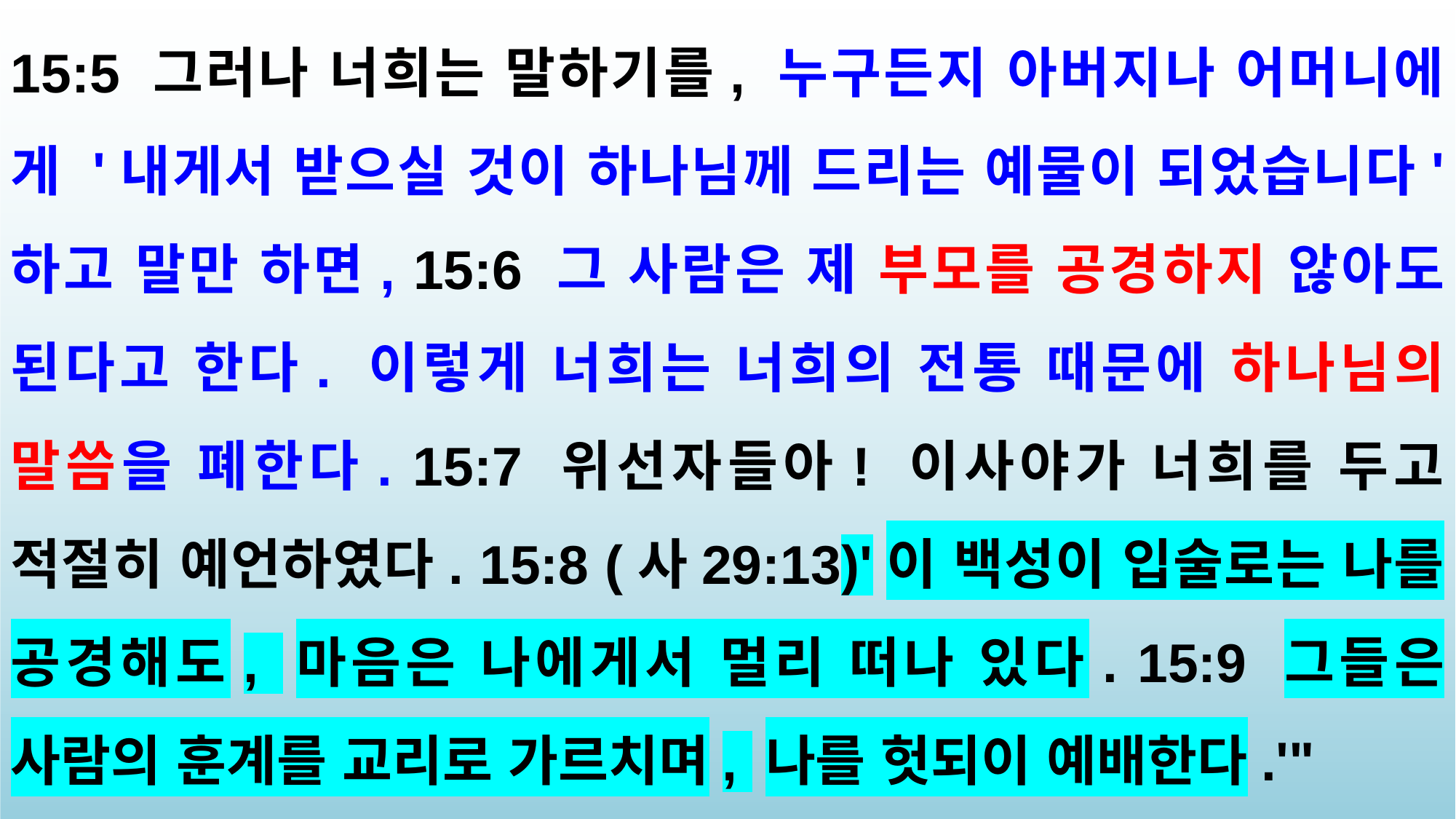

15:5 그러나 너희는 말하기를, 누구든지 아버지나 어머니에게 '내게서 받으실 것이 하나님께 드리는 예물이 되었습니다' 하고 말만 하면, 15:6 그 사람은 제 부모를 공경하지 않아도 된다고 한다. 이렇게 너희는 너희의 전통 때문에 하나님의 말씀을 폐한다. 15:7 위선자들아! 이사야가 너희를 두고 적절히 예언하였다. 15:8 (사29:13)'이 백성이 입술로는 나를 공경해도, 마음은 나에게서 멀리 떠나 있다. 15:9 그들은 사람의 훈계를 교리로 가르치며, 나를 헛되이 예배한다.'"